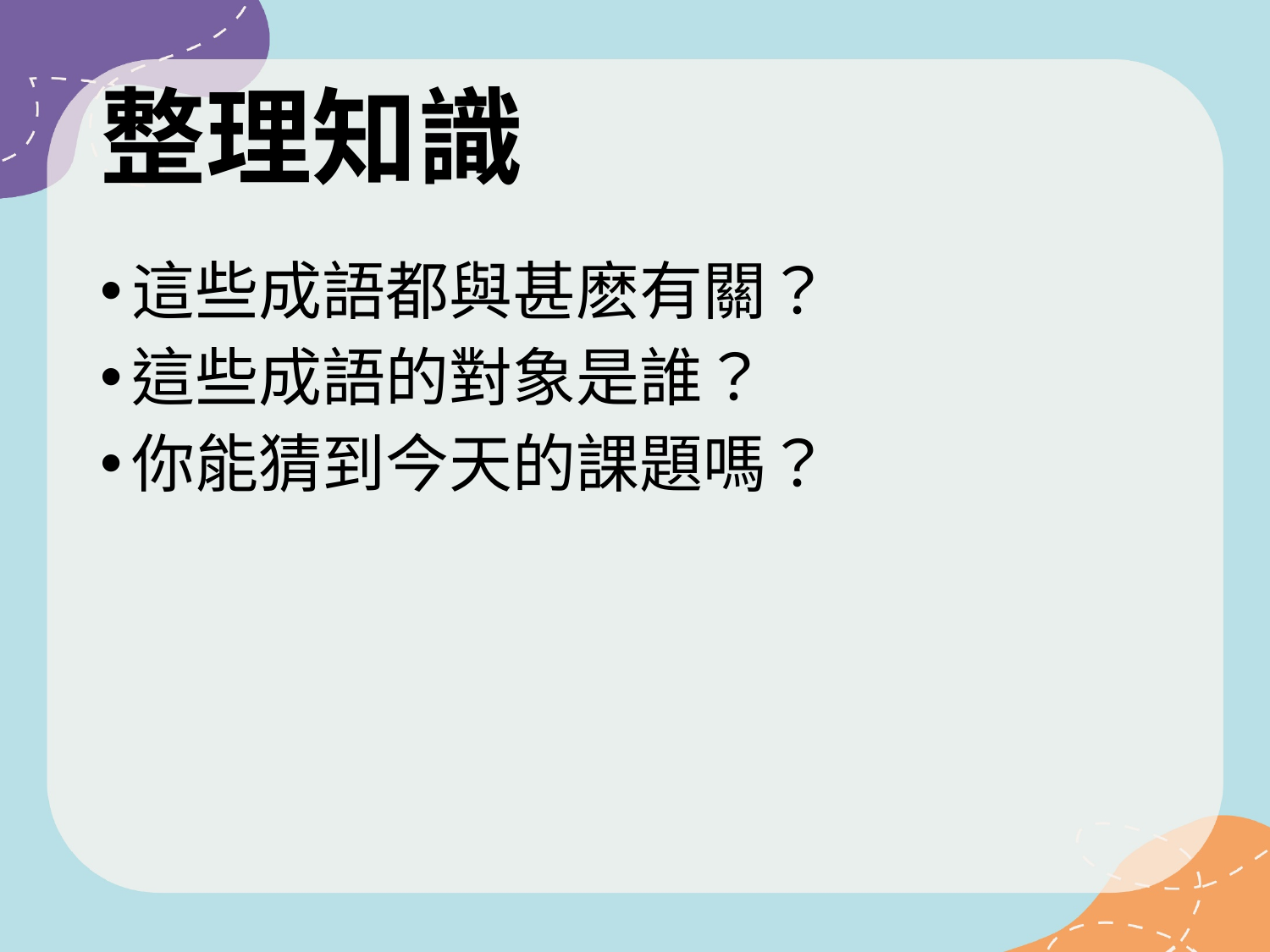

# 整理知識
這些成語都與甚麽有關？
這些成語的對象是誰？
你能猜到今天的課題嗎？